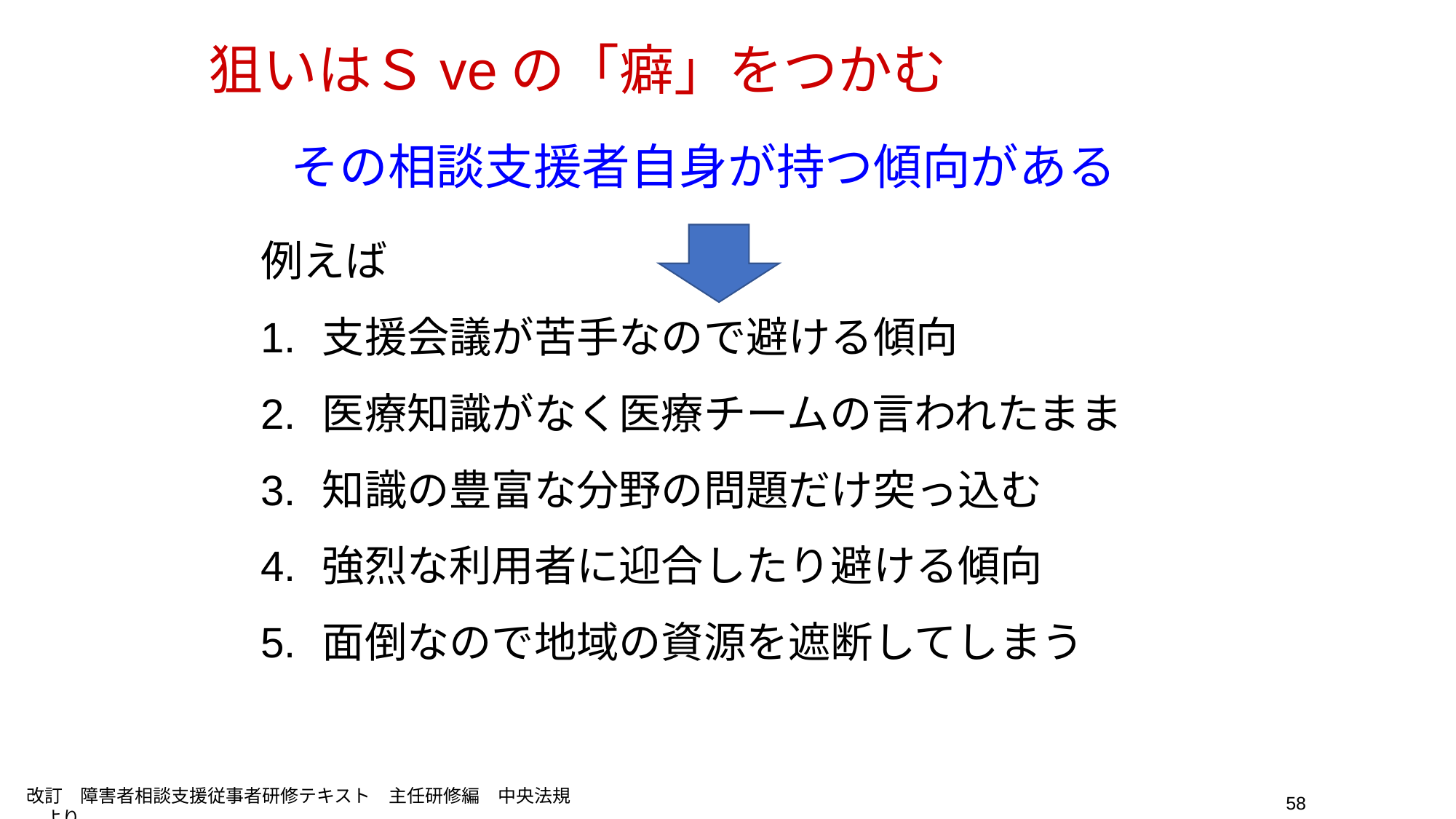

狙いはＳveの「癖」をつかむ
その相談支援者自身が持つ傾向がある
例えば
支援会議が苦手なので避ける傾向
医療知識がなく医療チームの言われたまま
知識の豊富な分野の問題だけ突っ込む
強烈な利用者に迎合したり避ける傾向
面倒なので地域の資源を遮断してしまう

改訂　障害者相談支援従事者研修テキスト　主任研修編　中央法規　より
58